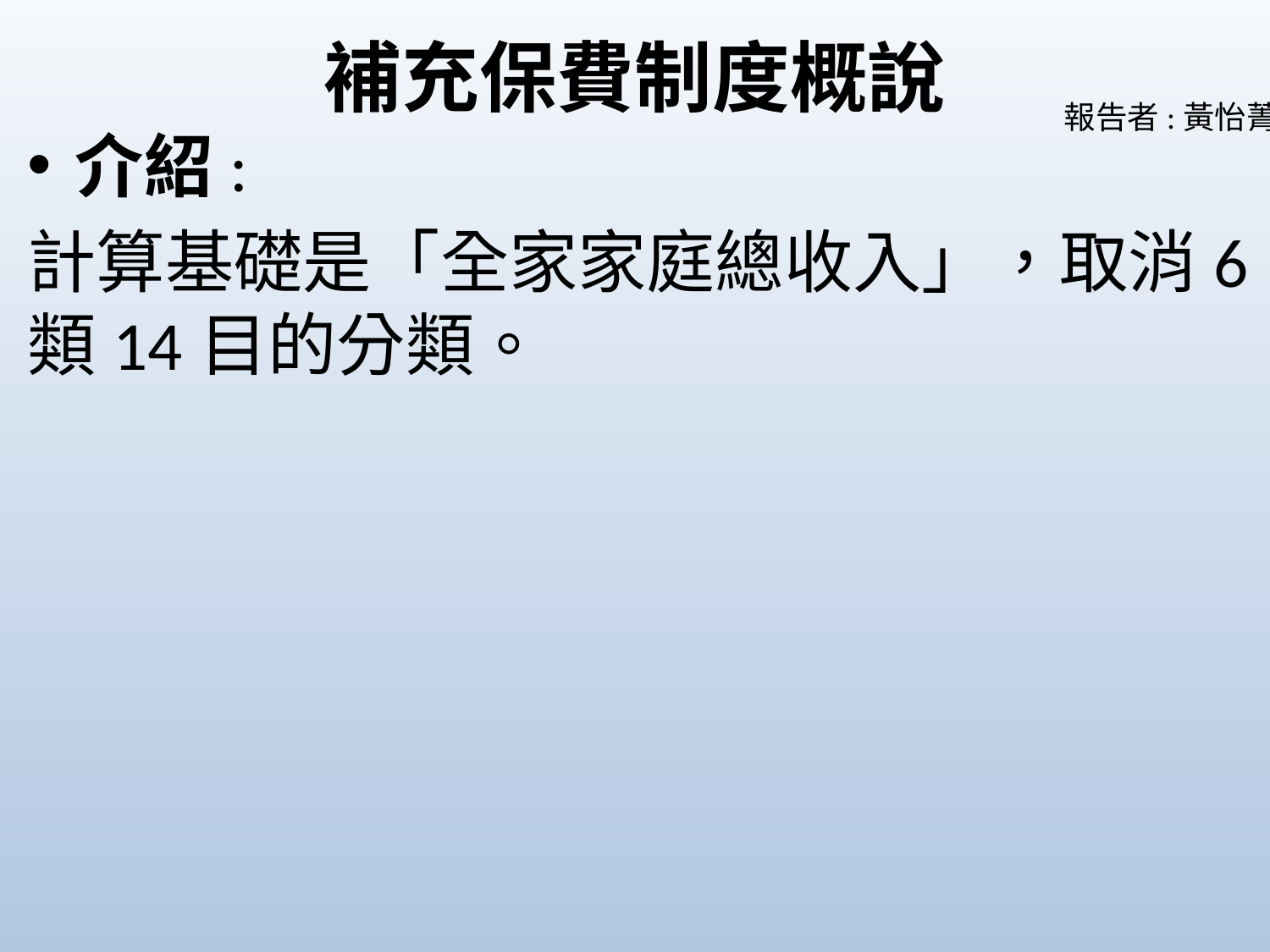

# 補充保費制度概說
報告者:黃怡菁
介紹:
計算基礎是「全家家庭總收入」，取消6類14目的分類。